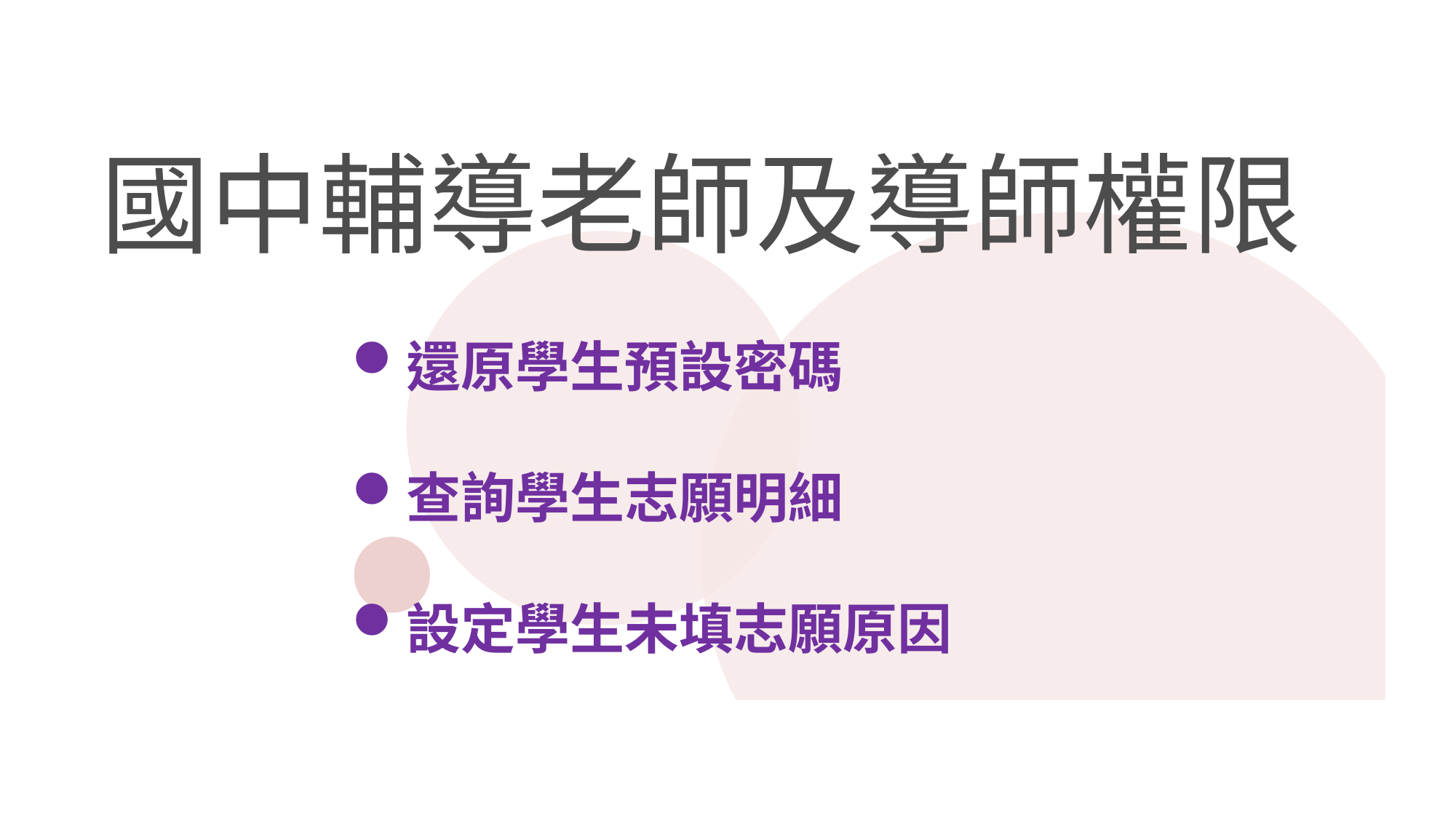

國中輔導老師及導師權限

還原學生預設密碼
查詢學生志願明細
設定學生未填志願原因